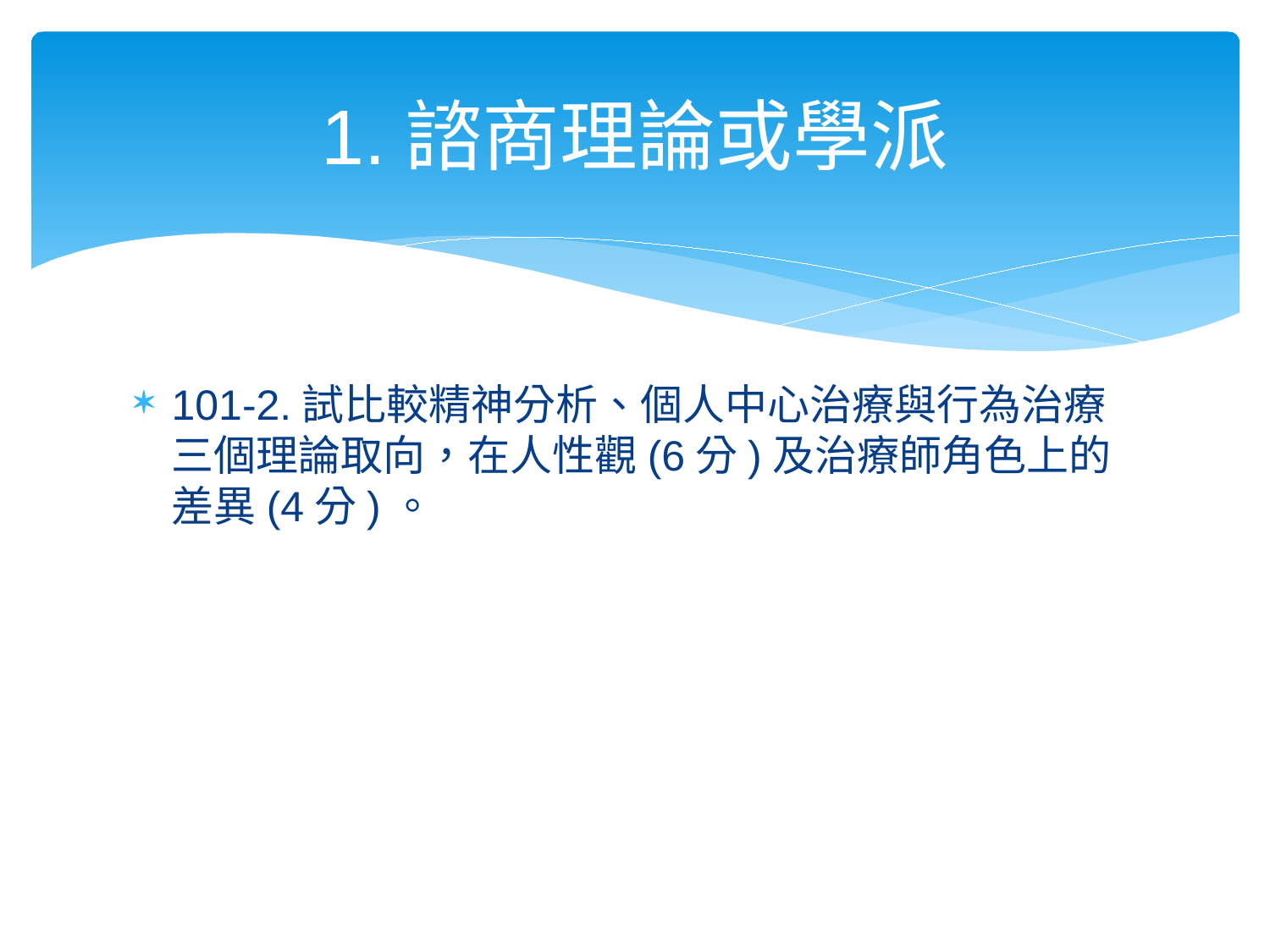

# 1.諮商理論或學派
101-2.試比較精神分析、個人中心治療與行為治療三個理論取向，在人性觀(6分)及治療師角色上的差異(4分)。